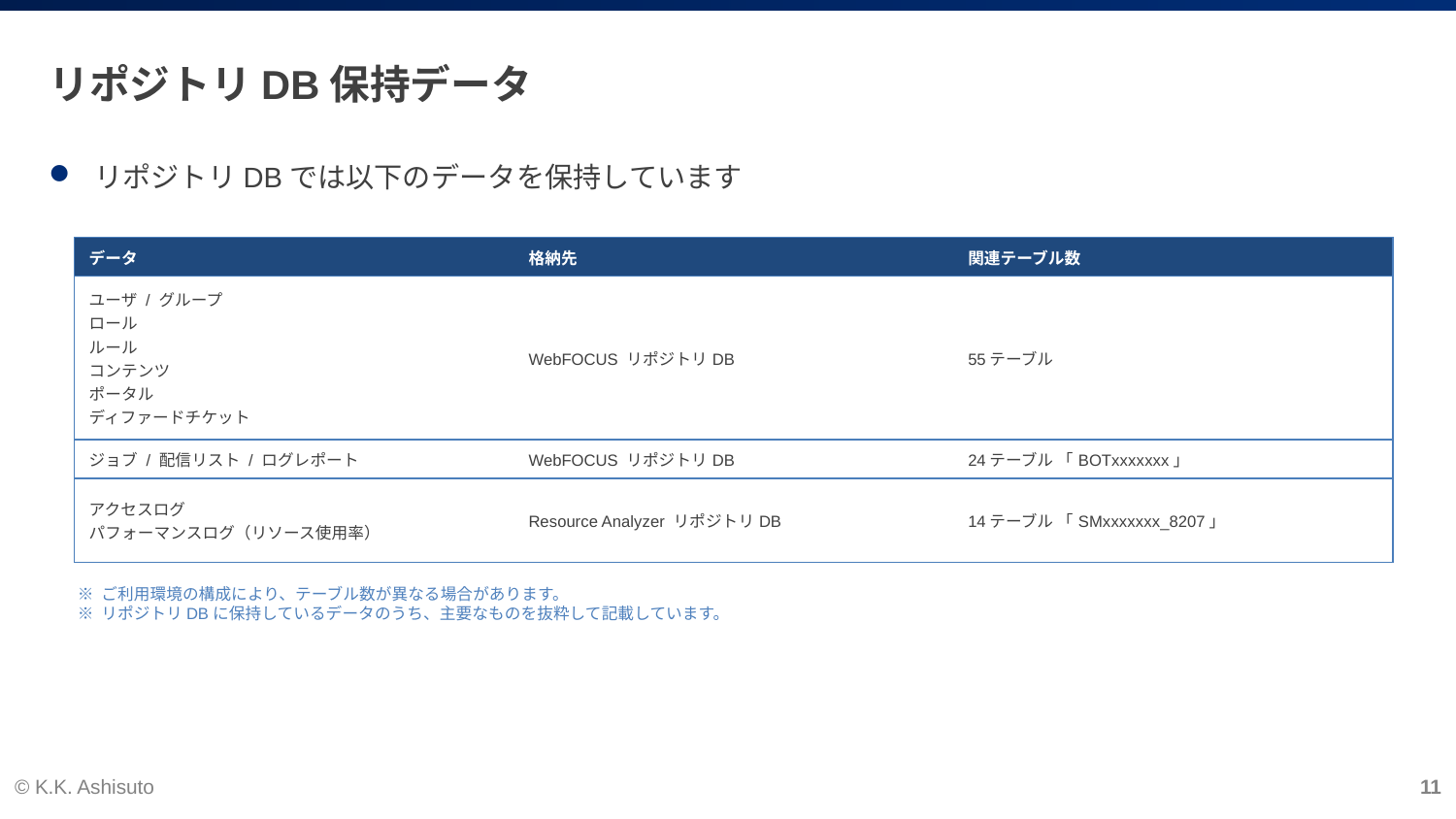

# リポジトリDB保持データ
リポジトリDBでは以下のデータを保持しています

| データ | 格納先 | 関連テーブル数 |
| --- | --- | --- |
| ユーザ / グループ ロール ルール コンテンツ ポータル ディファードチケット | WebFOCUS リポジトリDB | 55テーブル |
| ジョブ / 配信リスト / ログレポート | WebFOCUS リポジトリDB | 24テーブル 「BOTxxxxxxx」 |
| アクセスログ パフォーマンスログ（リソース使用率） | Resource Analyzer リポジトリDB | 14テーブル 「SMxxxxxxx\_8207」 |
※ ご利用環境の構成により、テーブル数が異なる場合があります。
※ リポジトリDBに保持しているデータのうち、主要なものを抜粋して記載しています。
© K.K. Ashisuto
11